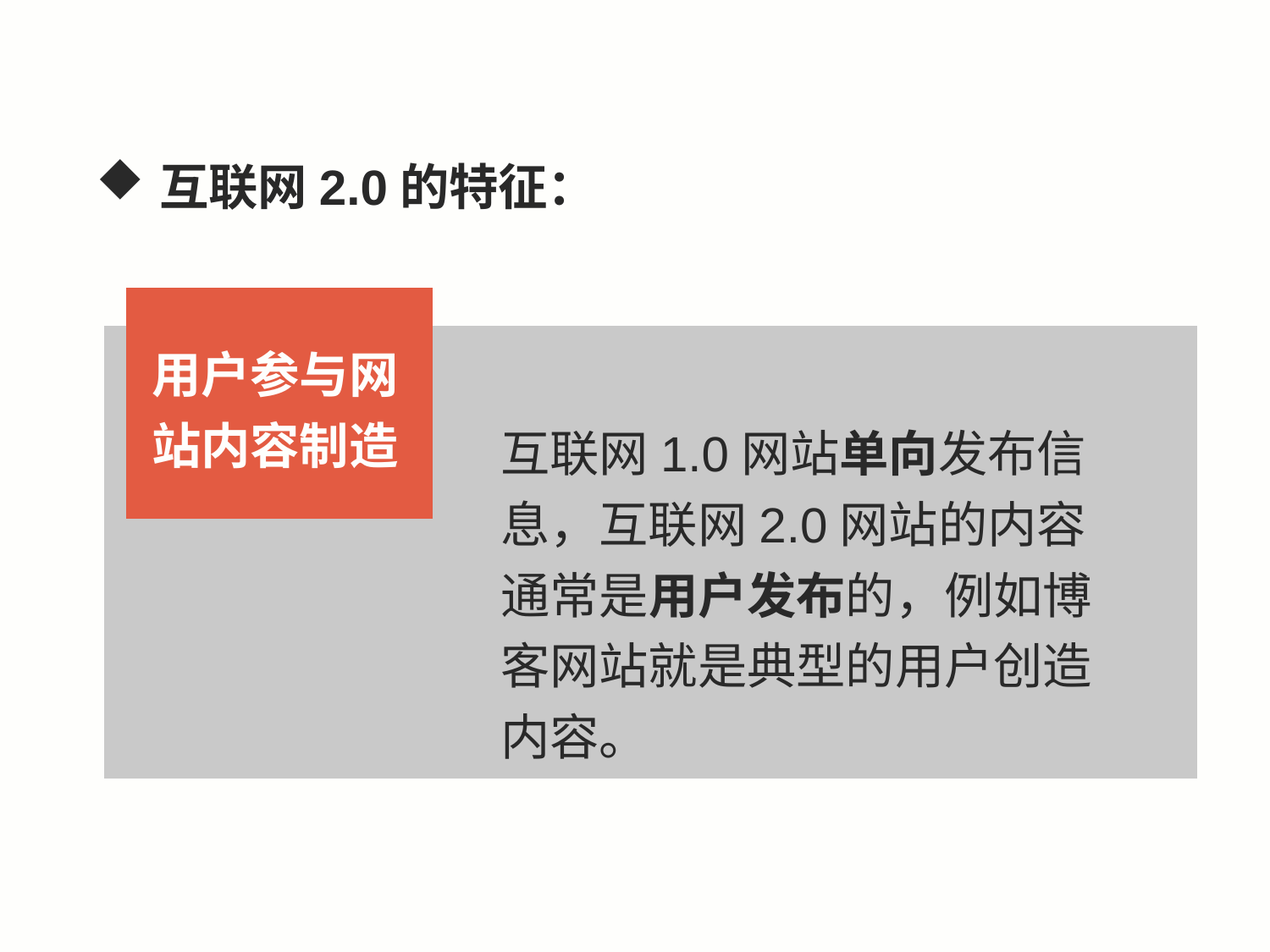

互联网2.0的特征：

用户参与网站内容制造

互联网1.0网站单向发布信息，互联网2.0网站的内容通常是用户发布的，例如博客网站就是典型的用户创造内容。